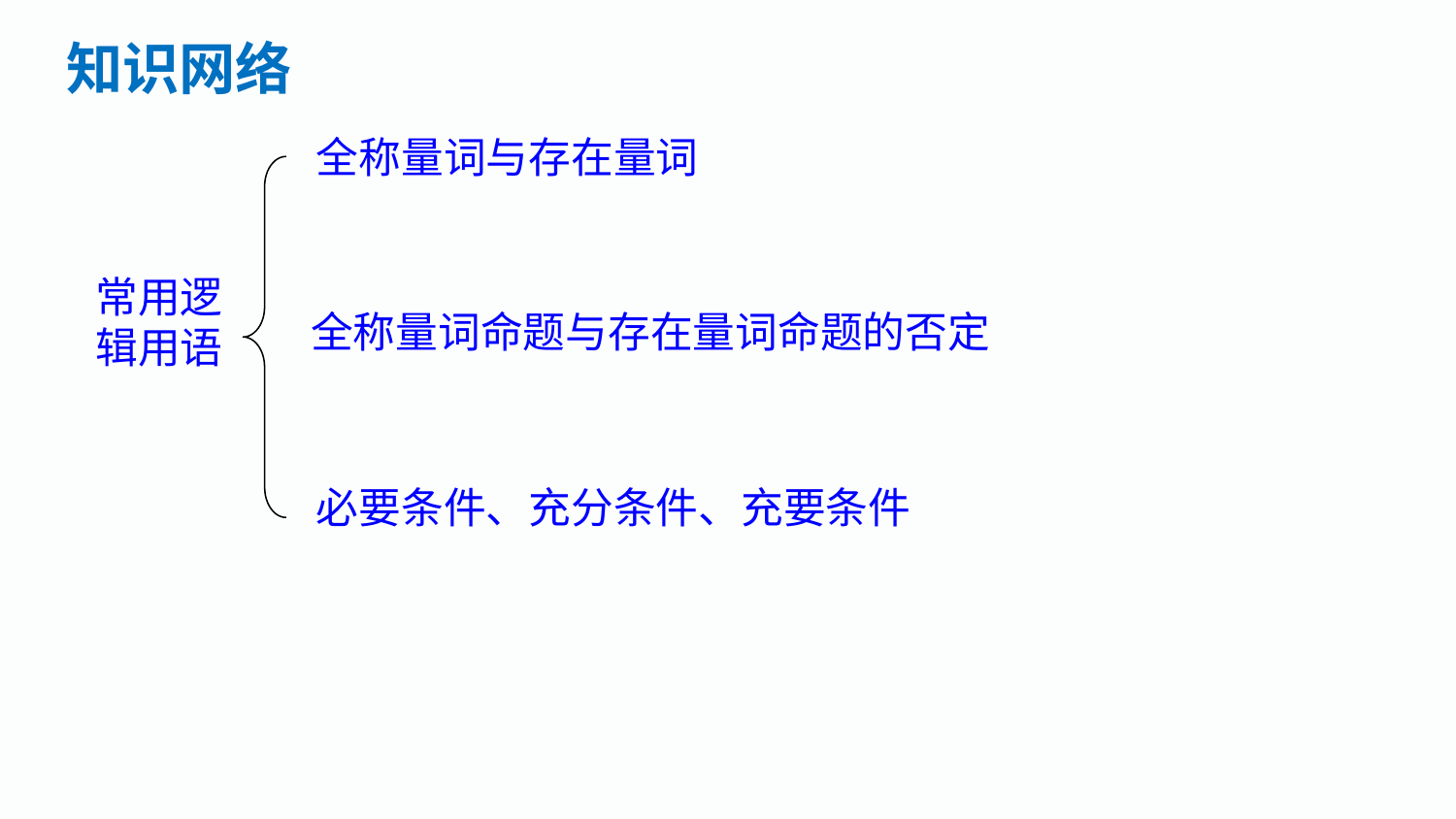

知识网络
全称量词与存在量词

常用逻辑用语
全称量词命题与存在量词命题的否定
必要条件、充分条件、充要条件